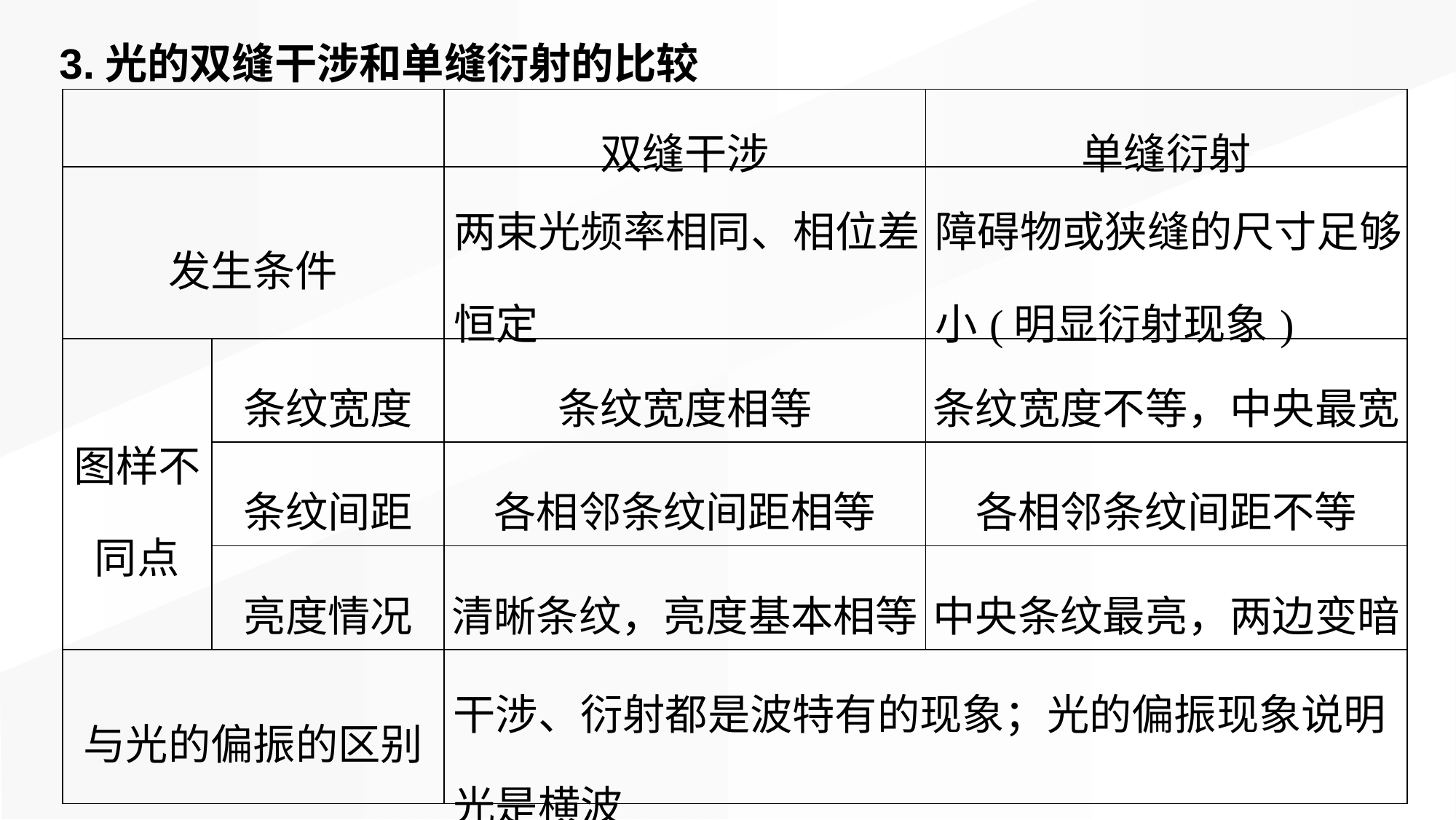

3.光的双缝干涉和单缝衍射的比较
|  |  | 双缝干涉 | 单缝衍射 |
| --- | --- | --- | --- |
| 发生条件 |  | 两束光频率相同、相位差恒定 | 障碍物或狭缝的尺寸足够小(明显衍射现象) |
| 图样不 同点 | 条纹宽度 | 条纹宽度相等 | 条纹宽度不等，中央最宽 |
|  | 条纹间距 | 各相邻条纹间距相等 | 各相邻条纹间距不等 |
|  | 亮度情况 | 清晰条纹，亮度基本相等 | 中央条纹最亮，两边变暗 |
| 与光的偏振的区别 |  | 干涉、衍射都是波特有的现象；光的偏振现象说明光是横波 |  |